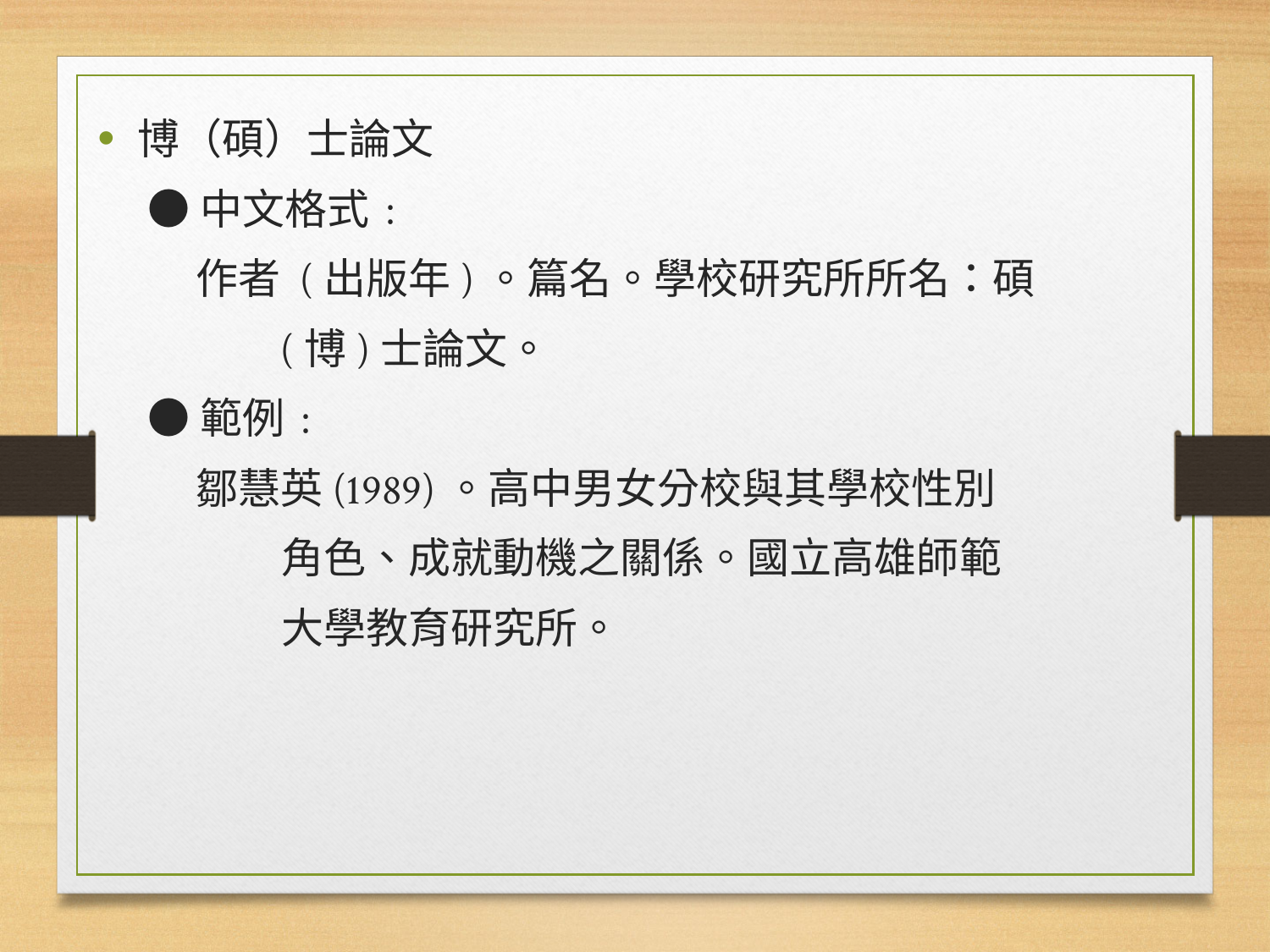

博（碩）士論文
●中文格式﹕
    作者 (出版年)。篇名。學校研究所所名：碩
              (博)士論文。
●範例﹕
    鄒慧英(1989)。高中男女分校與其學校性別
             角色、成就動機之關係。國立高雄師範
             大學教育研究所。